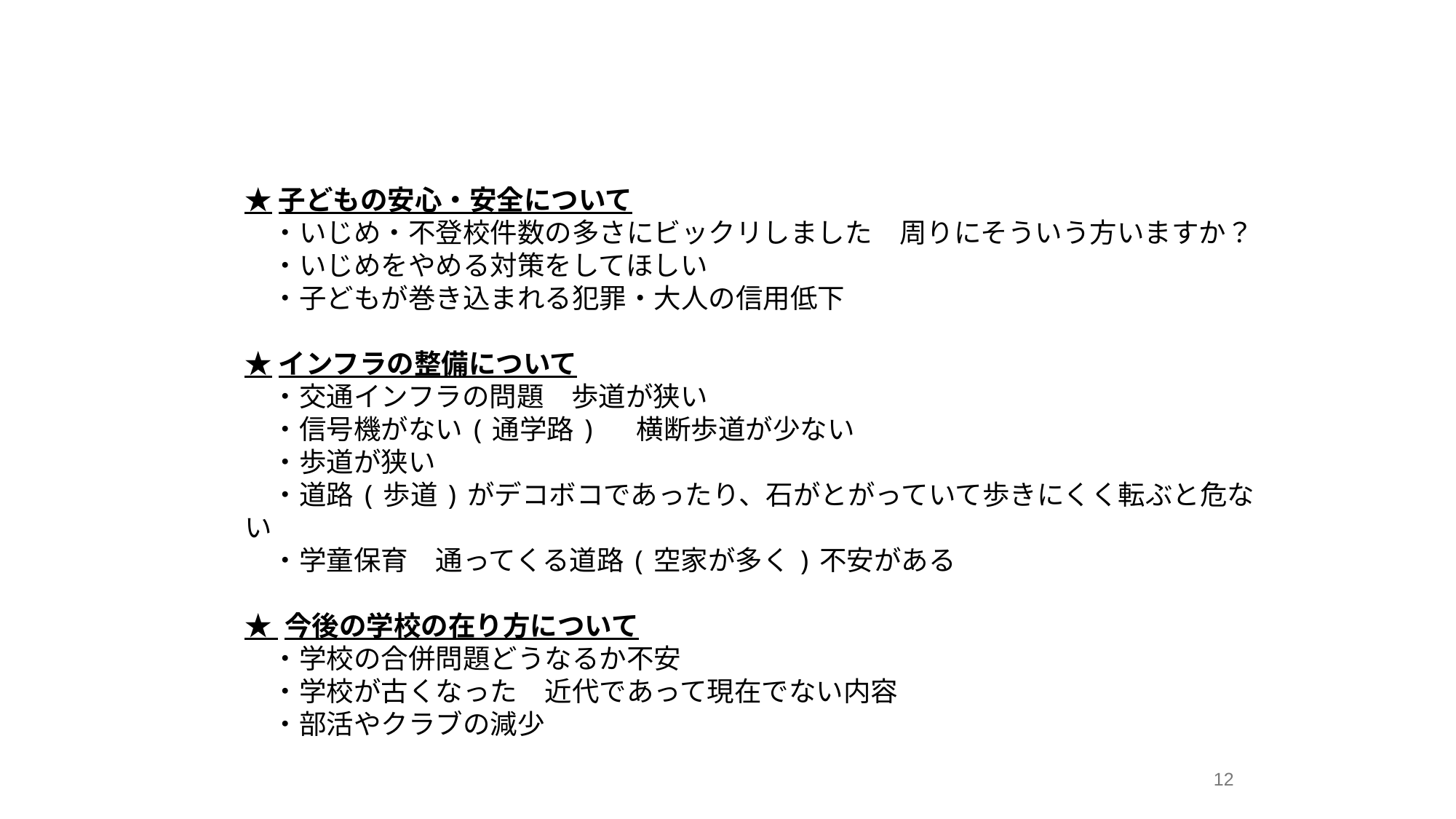

★子どもの安心・安全について
　・いじめ・不登校件数の多さにビックリしました　周りにそういう方いますか？
　・いじめをやめる対策をしてほしい
　・子どもが巻き込まれる犯罪・大人の信用低下

★インフラの整備について
　・交通インフラの問題　歩道が狭い
　・信号機がない(通学路)  横断歩道が少ない
　・歩道が狭い
　・道路(歩道)がデコボコであったり、石がとがっていて歩きにくく転ぶと危ない
　・学童保育　通ってくる道路(空家が多く)不安がある

★ 今後の学校の在り方について
　・学校の合併問題どうなるか不安
　・学校が古くなった　近代であって現在でない内容
　・部活やクラブの減少

12